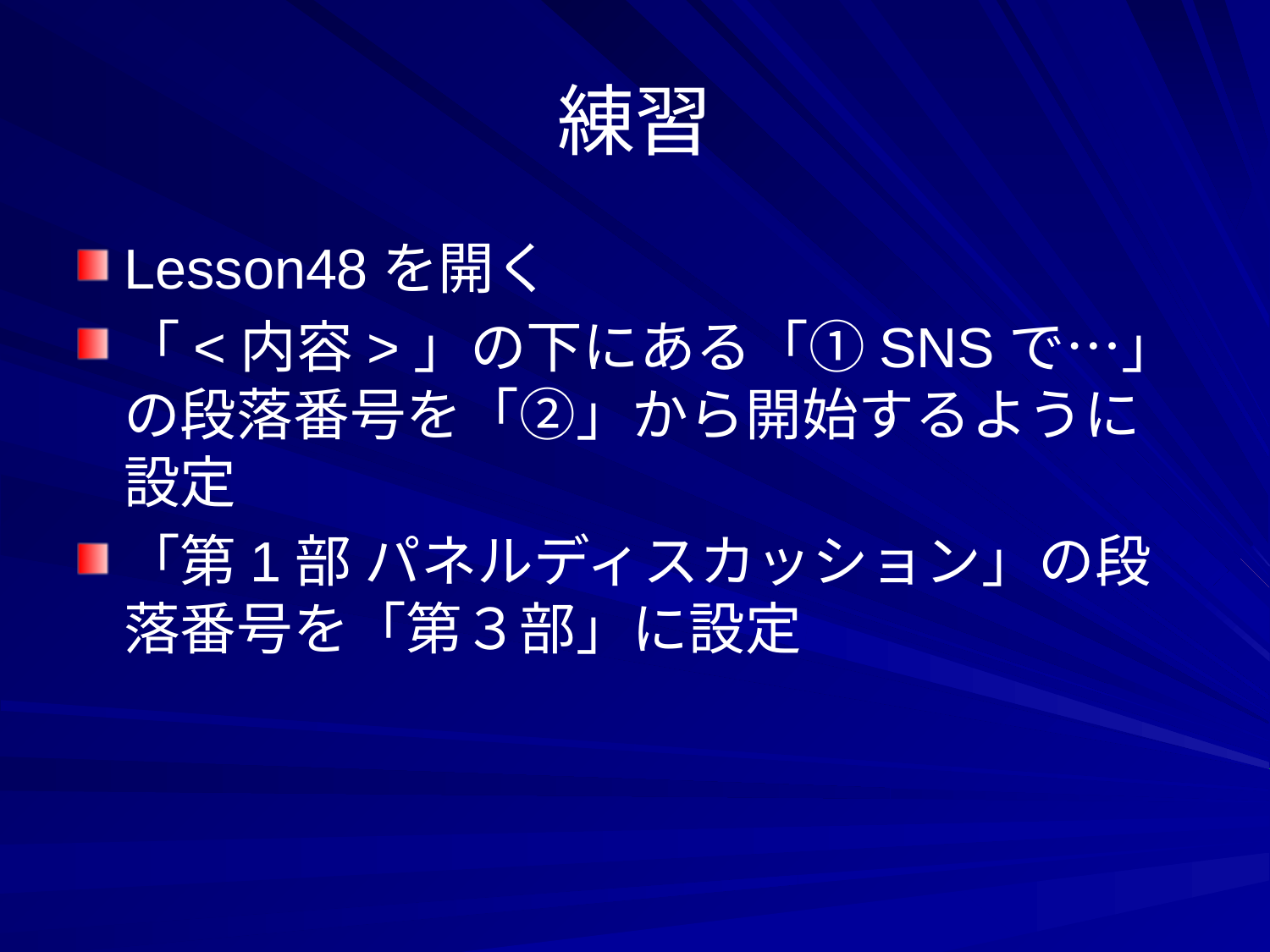

# 練習
Lesson48を開く
「<内容>」の下にある「①SNSで…」の段落番号を「②」から開始するように設定
「第1部 パネルディスカッション」の段落番号を「第３部」に設定